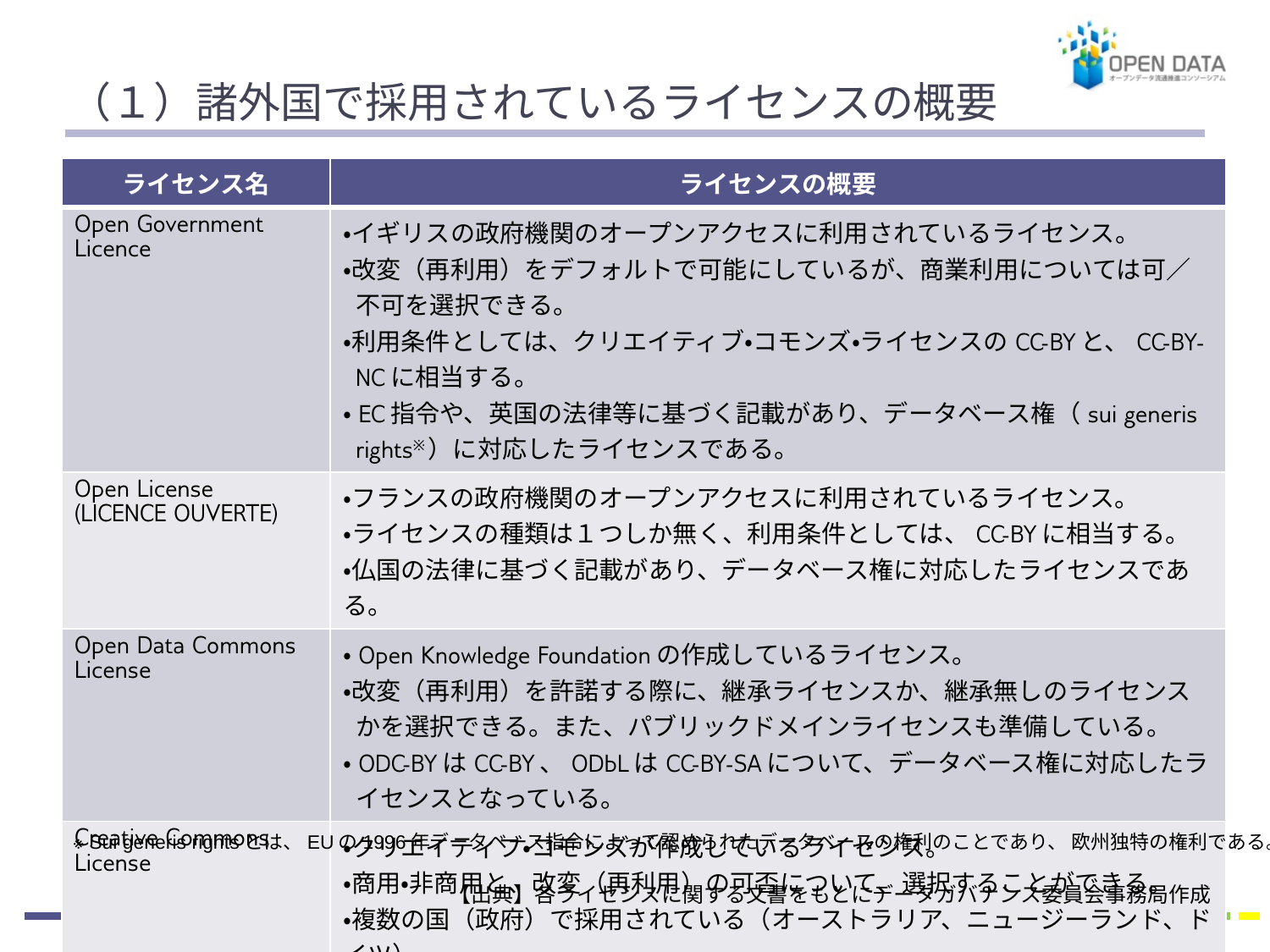

# （１）諸外国で採用されているライセンスの概要
| ライセンス名 | ライセンスの概要 |
| --- | --- |
| Open Government Licence | ・イギリスの政府機関のオープンアクセスに利用されているライセンス。 ・改変（再利用）をデフォルトで可能にしているが、商業利用については可／不可を選択できる。 ・利用条件としては、クリエイティブ・コモンズ・ライセンスのCC-BYと、CC-BY-NCに相当する。 ・EC指令や、英国の法律等に基づく記載があり、データベース権（sui generis rights※）に対応したライセンスである。 |
| Open License (LICENCE OUVERTE) | ・フランスの政府機関のオープンアクセスに利用されているライセンス。 ・ライセンスの種類は１つしか無く、利用条件としては、CC-BYに相当する。 ・仏国の法律に基づく記載があり、データベース権に対応したライセンスである。 |
| Open Data Commons License | ・Open Knowledge Foundationの作成しているライセンス。 ・改変（再利用）を許諾する際に、継承ライセンスか、継承無しのライセンスかを選択できる。また、パブリックドメインライセンスも準備している。 ・ODC-BYはCC-BY、ODbLはCC-BY-SAについて、データベース権に対応したライセンスとなっている。 |
| Creative Commons License | ・クリエイティブ・コモンズが作成しているライセンス。 ・商用・非商用と、改変（再利用）の可否について、選択することができる。 ・複数の国（政府）で採用されている（オーストラリア、ニュージーランド、ドイツ）。 ・データベース権には対応していない。 |
※Sui generis rightsとは、EUの1996年データベース指令によって認められたデータベースの権利のことであり、 欧州独特の権利である。
【出典】各ライセンスに関する文書をもとにデータガバナンス委員会事務局作成
19